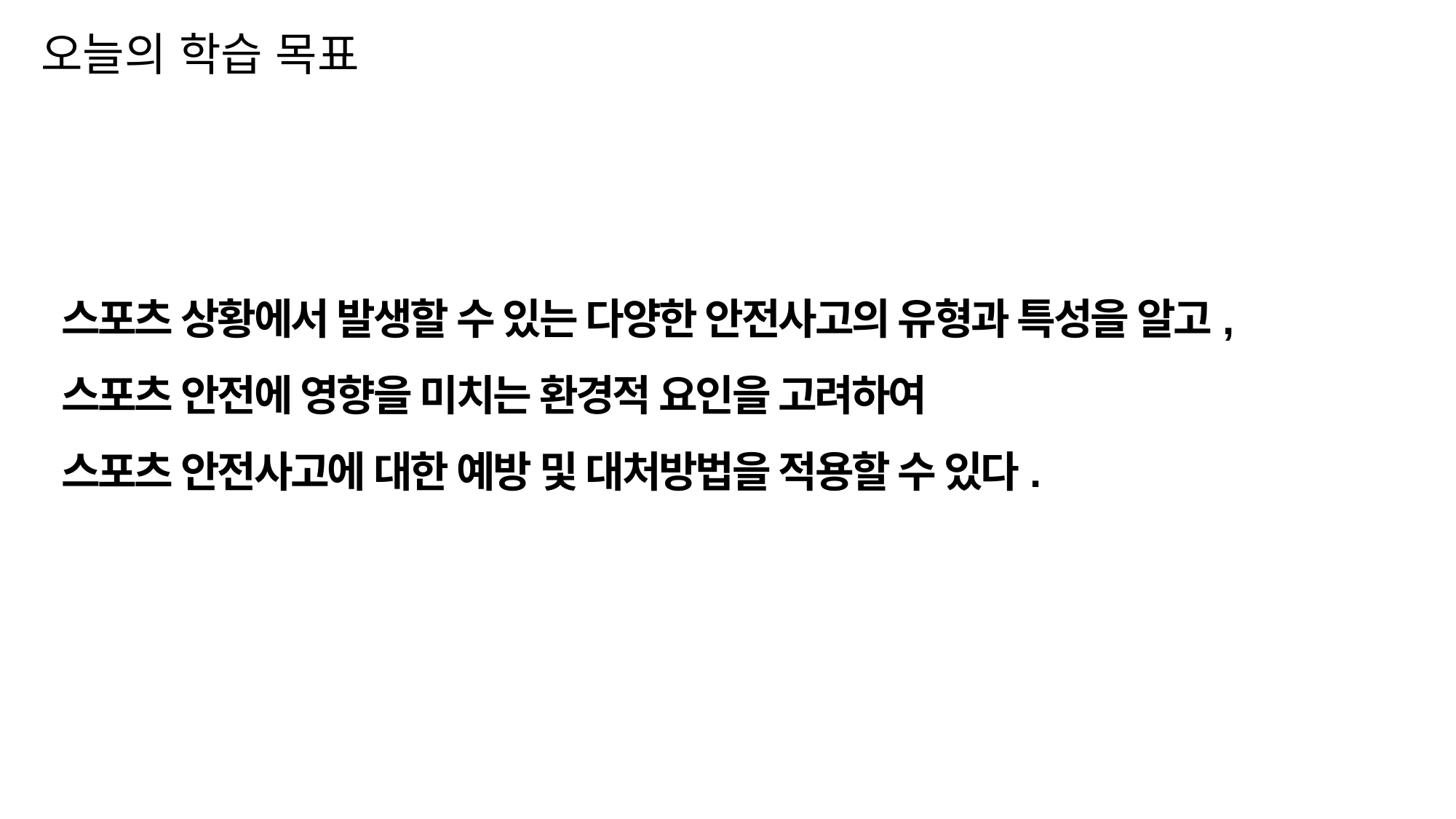

오늘의 학습 목표
스포츠 상황에서 발생할 수 있는 다양한 안전사고의 유형과 특성을 알고,
스포츠 안전에 영향을 미치는 환경적 요인을 고려하여
스포츠 안전사고에 대한 예방 및 대처방법을 적용할 수 있다.